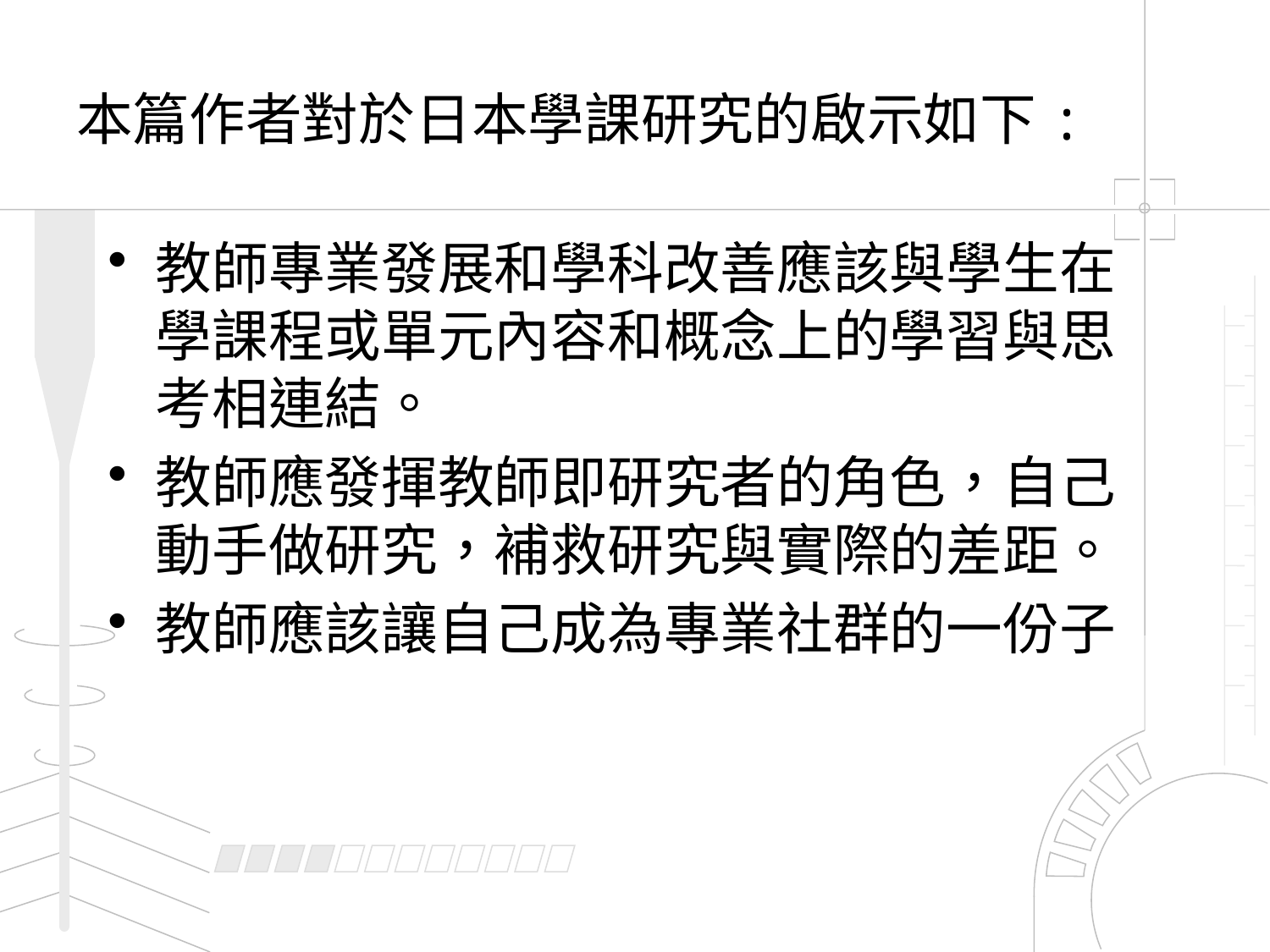

# 本篇作者對於日本學課研究的啟示如下:
教師專業發展和學科改善應該與學生在學課程或單元內容和概念上的學習與思考相連結。
教師應發揮教師即研究者的角色，自己動手做研究，補救研究與實際的差距。
教師應該讓自己成為專業社群的一份子